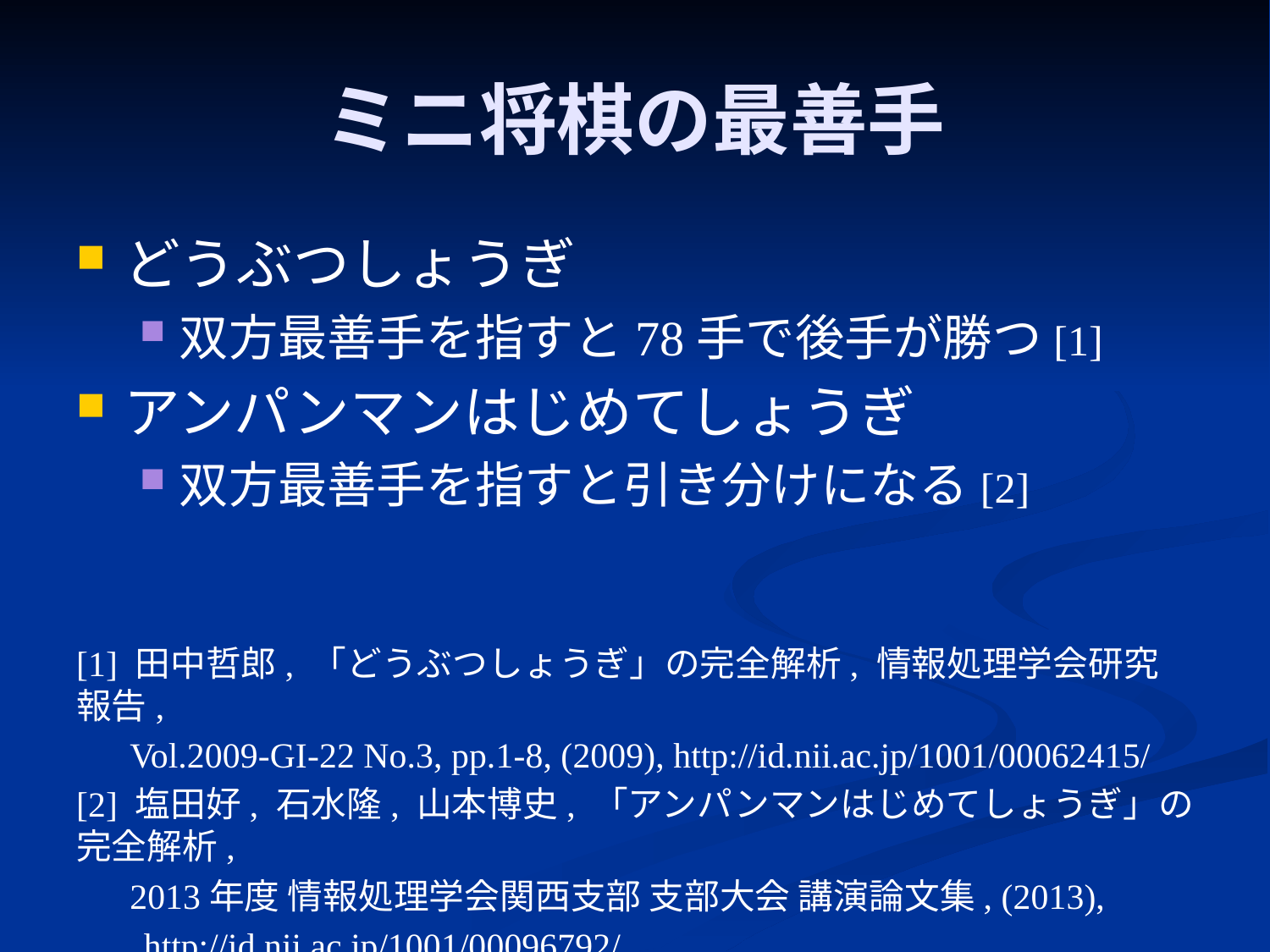

# ミニ将棋の最善手
どうぶつしょうぎ
双方最善手を指すと78手で後手が勝つ[1]
アンパンマンはじめてしょうぎ
双方最善手を指すと引き分けになる[2]
[1] 田中哲郎, 「どうぶつしょうぎ」の完全解析, 情報処理学会研究報告,
      Vol.2009-GI-22 No.3, pp.1-8, (2009), http://id.nii.ac.jp/1001/00062415/
[2] 塩田好, 石水隆, 山本博史, 「アンパンマンはじめてしょうぎ」の完全解析,
      2013年度 情報処理学会関西支部 支部大会 講演論文集, (2013),
　   http://id.nii.ac.jp/1001/00096792/